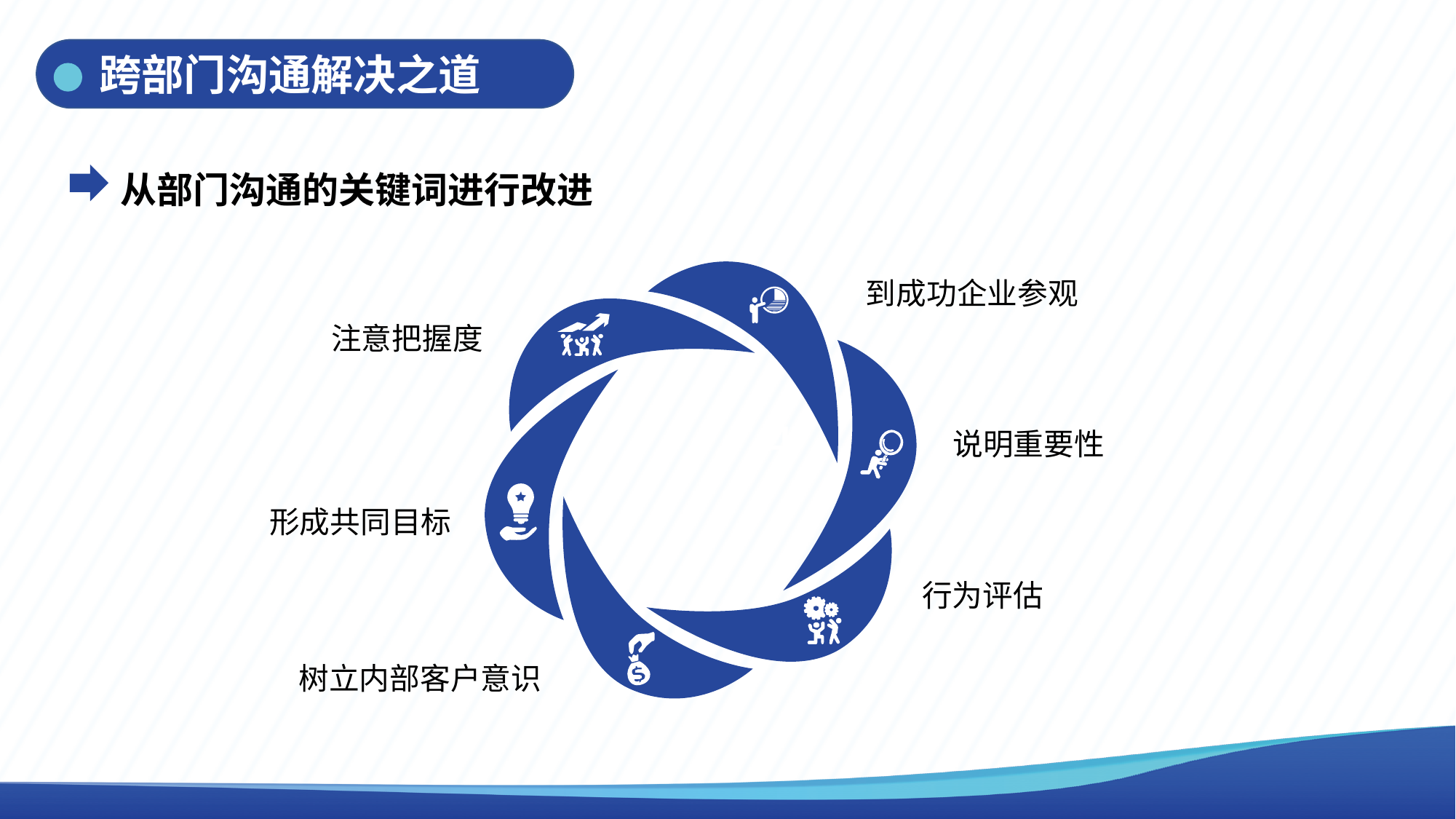

跨部门沟通解决之道

从部门沟通的关键词进行改进

6

5

4

2
1

到成功企业参观
注意把握度
说明重要性
形成共同目标
行为评估
树立内部客户意识